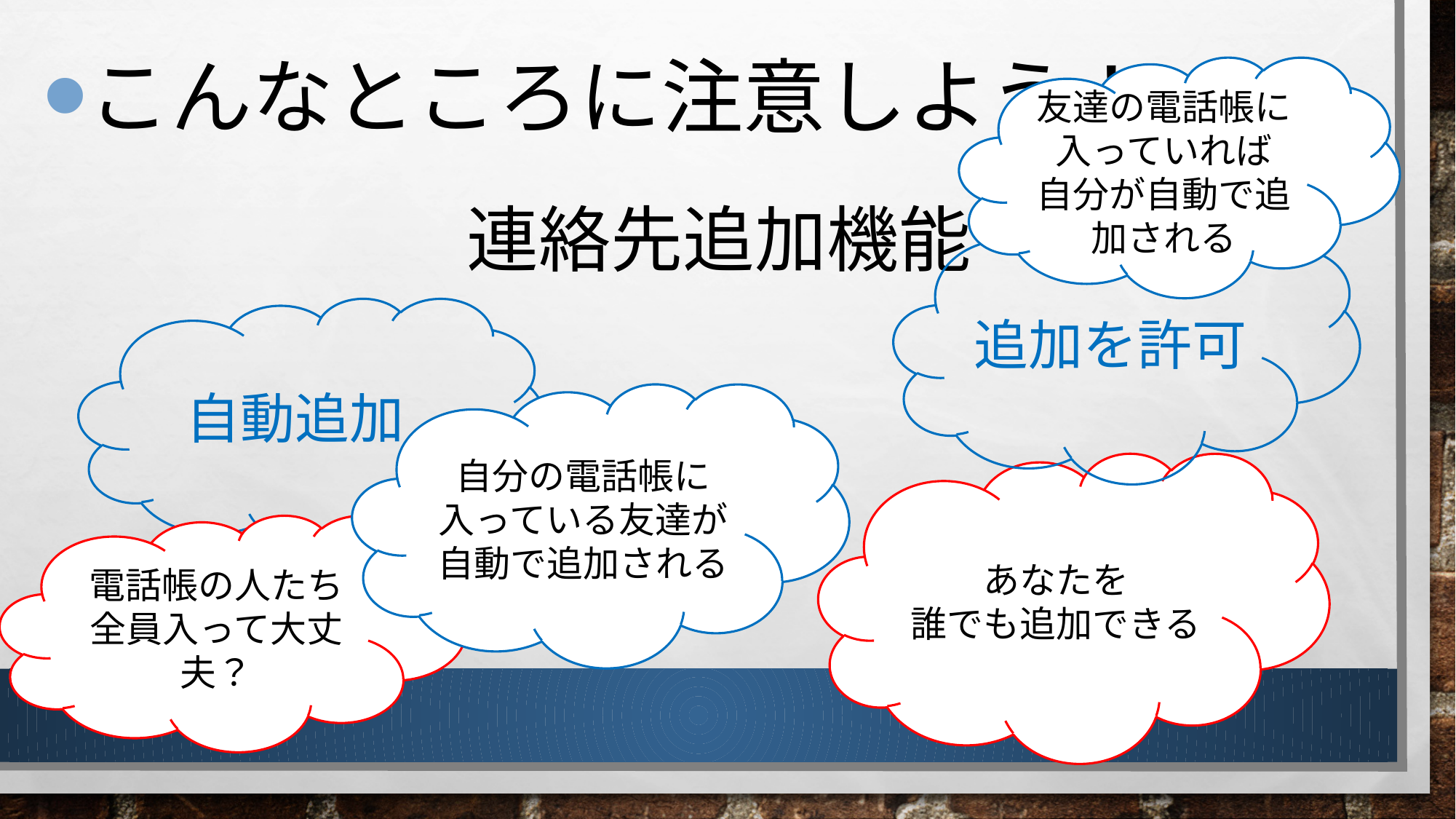

こんなところに注意しよう！
友達の電話帳に入っていれば
自分が自動で追加される
連絡先追加機能
追加を許可
自動追加
自分の電話帳に入っている友達が
自動で追加される
あなたを
誰でも追加できる
電話帳の人たち
全員入って大丈夫？